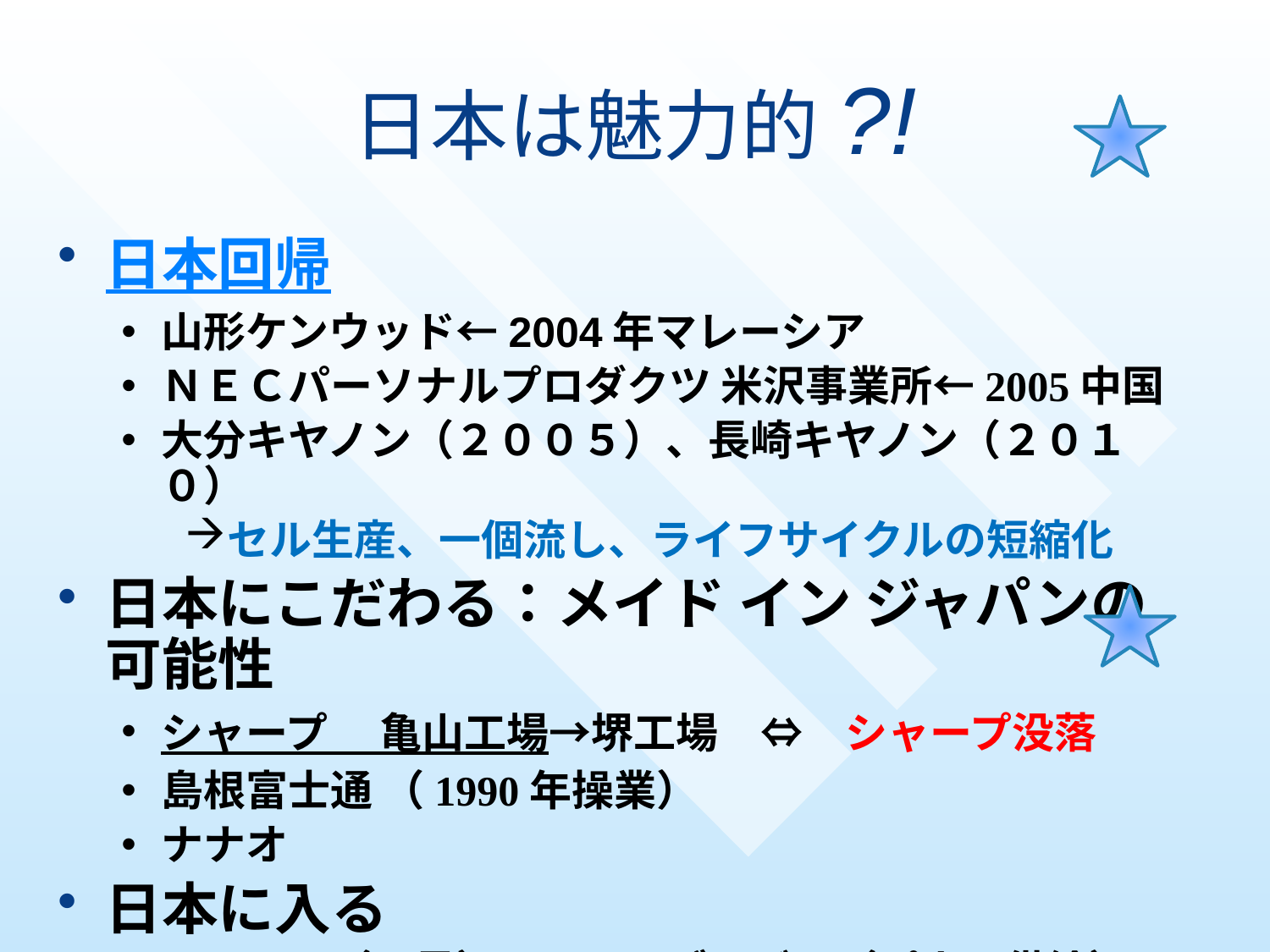

# 日本は魅力的?!

日本回帰
山形ケンウッド←2004年マレーシア
ＮＥＣパーソナルプロダクツ 米沢事業所←2005中国
大分キヤノン（２００５）、長崎キヤノン（２０１０）
セル生産、一個流し、ライフサイクルの短縮化
日本にこだわる：メイド イン ジャパンの可能性
シャープ 　亀山工場→堺工場　⇔　シャープ没落
島根富士通 （1990年操業）
ナナオ
日本に入る
サムソン（三星）－ソニーブラビア（パネル供給）：提携解消